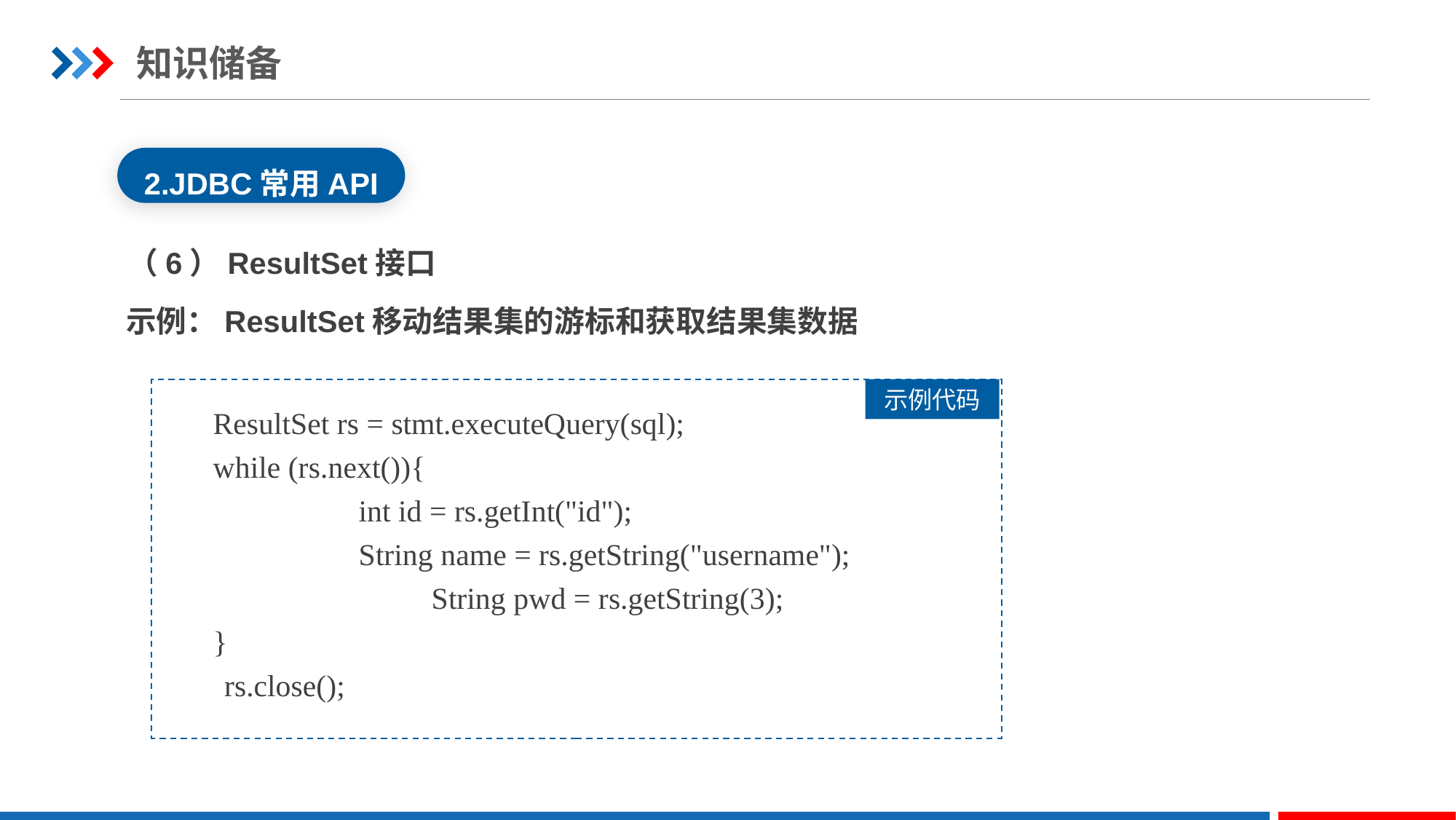

知识储备
2.JDBC常用API

（6）ResultSet接口
示例：ResultSet移动结果集的游标和获取结果集数据
示例代码

ResultSet rs = stmt.executeQuery(sql);
while (rs.next()){
		int id = rs.getInt("id");
		String name = rs.getString("username");
		String pwd = rs.getString(3);
}
           rs.close();